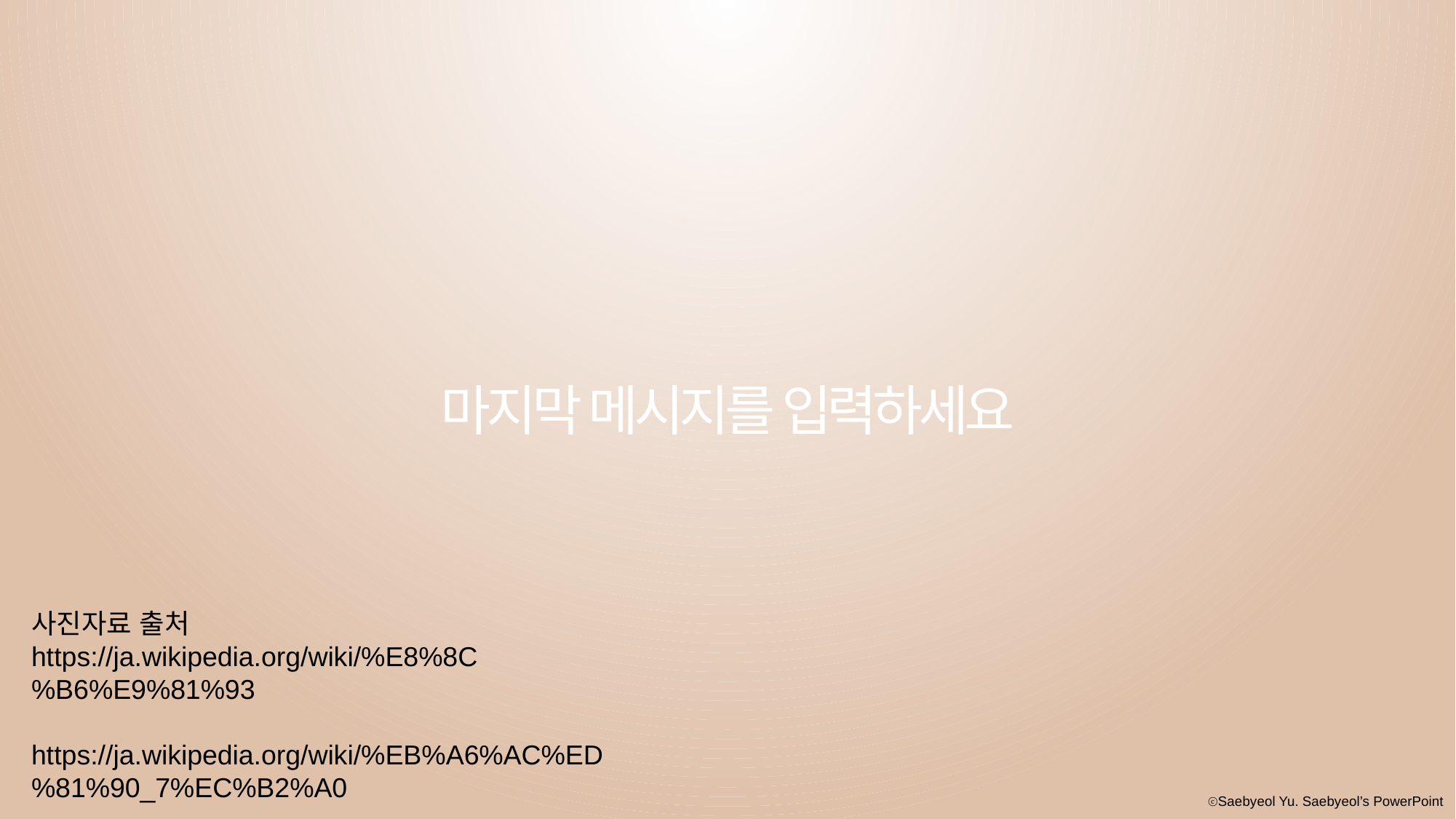

마지막 메시지를 입력하세요
사진자료 출처
https://ja.wikipedia.org/wiki/%E8%8C%B6%E9%81%93

https://ja.wikipedia.org/wiki/%EB%A6%AC%ED%81%90_7%EC%B2%A0